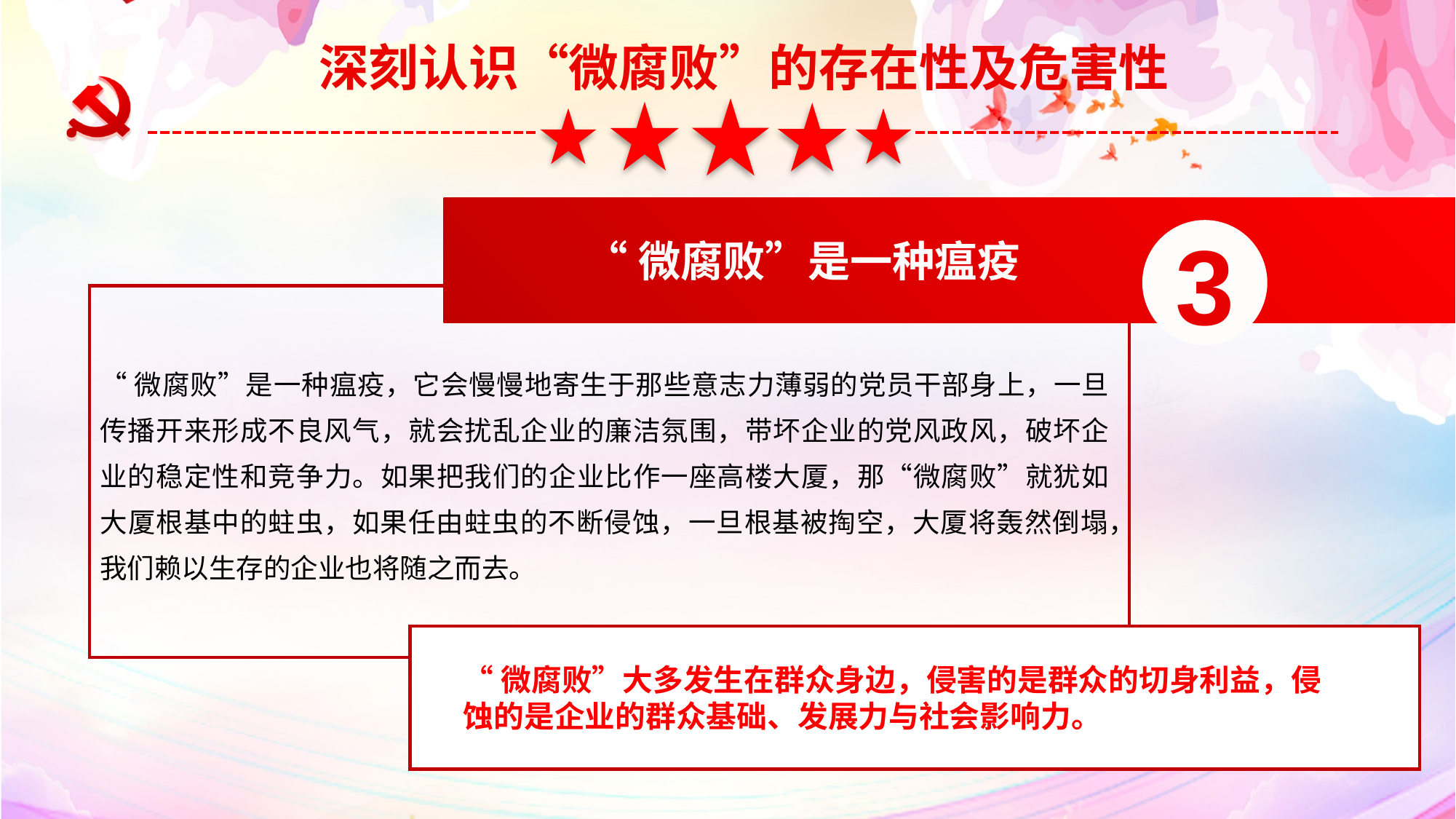

3
“微腐败”是一种瘟疫

“微腐败”是一种瘟疫，它会慢慢地寄生于那些意志力薄弱的党员干部身上，一旦传播开来形成不良风气，就会扰乱企业的廉洁氛围，带坏企业的党风政风，破坏企业的稳定性和竞争力。如果把我们的企业比作一座高楼大厦，那“微腐败”就犹如大厦根基中的蛀虫，如果任由蛀虫的不断侵蚀，一旦根基被掏空，大厦将轰然倒塌，我们赖以生存的企业也将随之而去。

“微腐败”大多发生在群众身边，侵害的是群众的切身利益，侵蚀的是企业的群众基础、发展力与社会影响力。